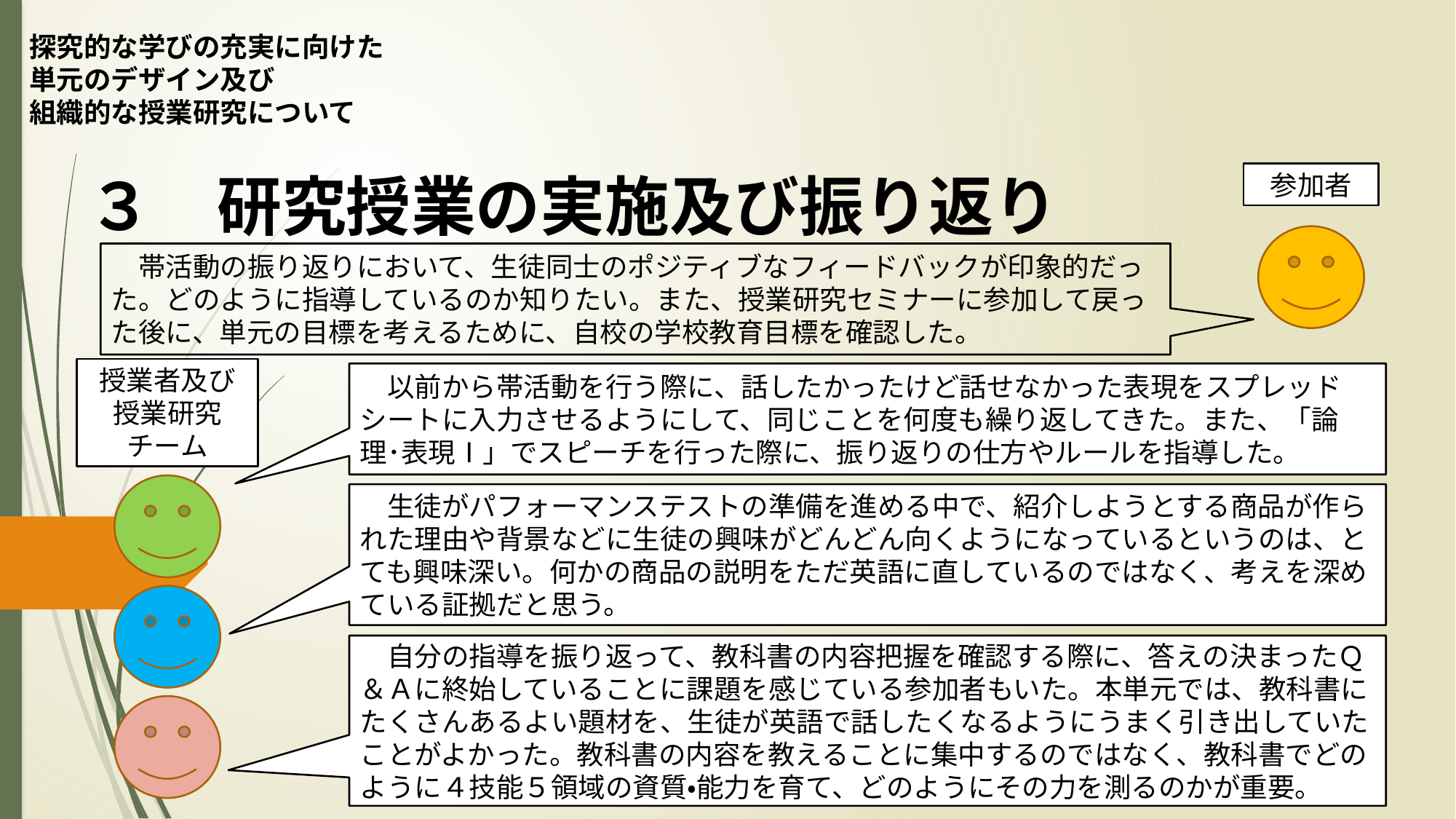

探究的な学びの充実に向けた
単元のデザイン及び
組織的な授業研究について
３　研究授業の実施及び振り返り
参加者

　帯活動の振り返りにおいて、生徒同士のポジティブなフィードバックが印象的だった。どのように指導しているのか知りたい。また、授業研究セミナーに参加して戻った後に、単元の目標を考えるために、自校の学校教育目標を確認した。
授業者及び
授業研究チーム
　以前から帯活動を行う際に、話したかったけど話せなかった表現をスプレッドシートに入力させるようにして、同じことを何度も繰り返してきた。また、「論理･表現Ⅰ」でスピーチを行った際に、振り返りの仕方やルールを指導した。

　生徒がパフォーマンステストの準備を進める中で、紹介しようとする商品が作られた理由や背景などに生徒の興味がどんどん向くようになっているというのは、とても興味深い。何かの商品の説明をただ英語に直しているのではなく、考えを深めている証拠だと思う。

　自分の指導を振り返って、教科書の内容把握を確認する際に、答えの決まったＱ＆Ａに終始していることに課題を感じている参加者もいた。本単元では、教科書にたくさんあるよい題材を、生徒が英語で話したくなるようにうまく引き出していたことがよかった。教科書の内容を教えることに集中するのではなく、教科書でどのように４技能５領域の資質・能力を育て、どのようにその力を測るのかが重要。